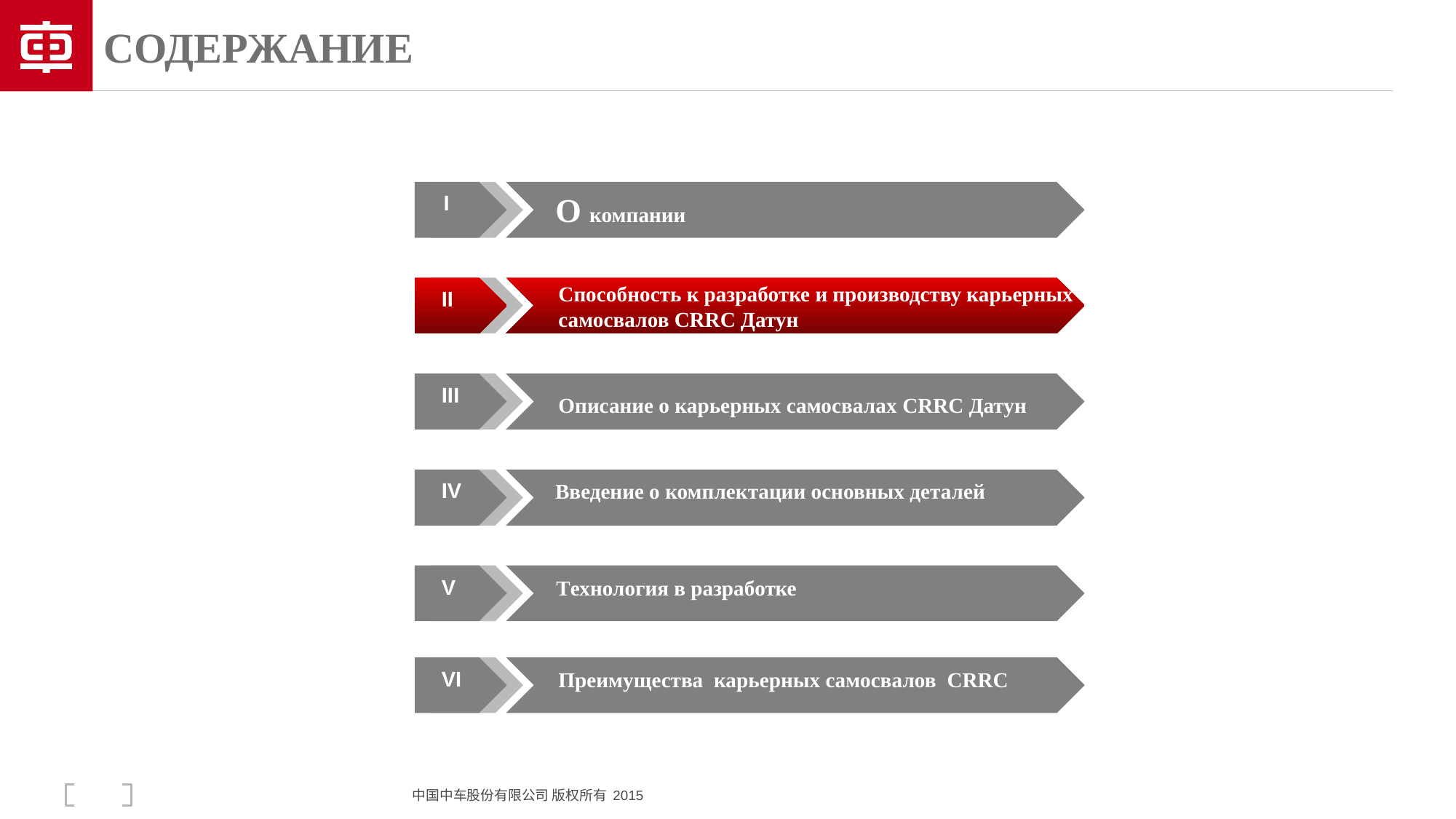

# СОДЕРЖАНИЕ

I
О компании
Способность к разработке и производству карьерных самосвалов CRRC Датун

II

III
Описание о карьерных самосвалах CRRC Датун

IV
Введение о комплектации основных деталей

V
Технология в разработке

VI
Преимущества  карьерных самосвалов  CRRC
5
中国中车股份有限公司 版权所有 2015